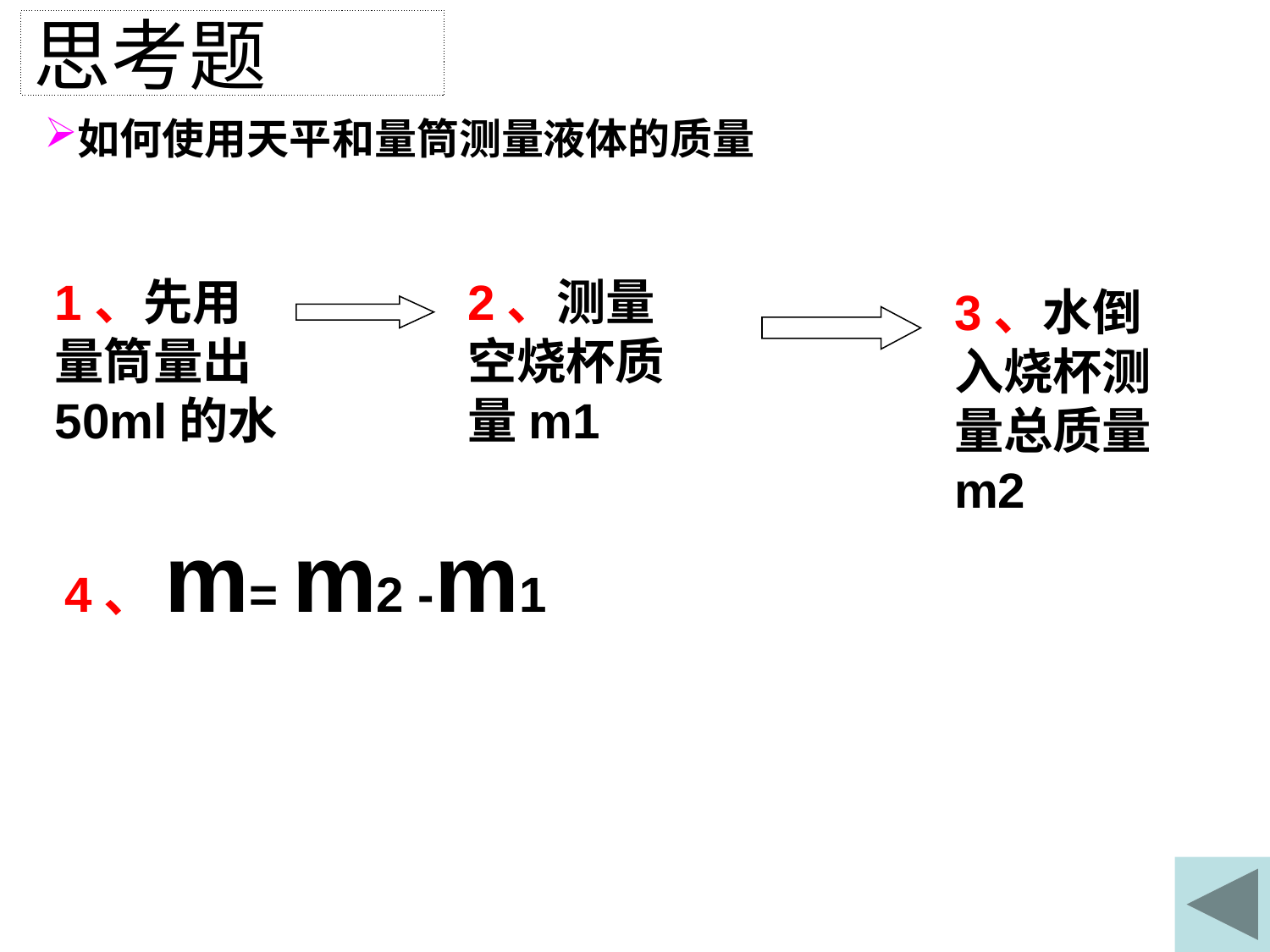

思考题
如何使用天平和量筒测量液体的质量
1、先用量筒量出50ml的水
2、测量空烧杯质量m1
3、水倒入烧杯测量总质量m2

4、m= m2 -m1